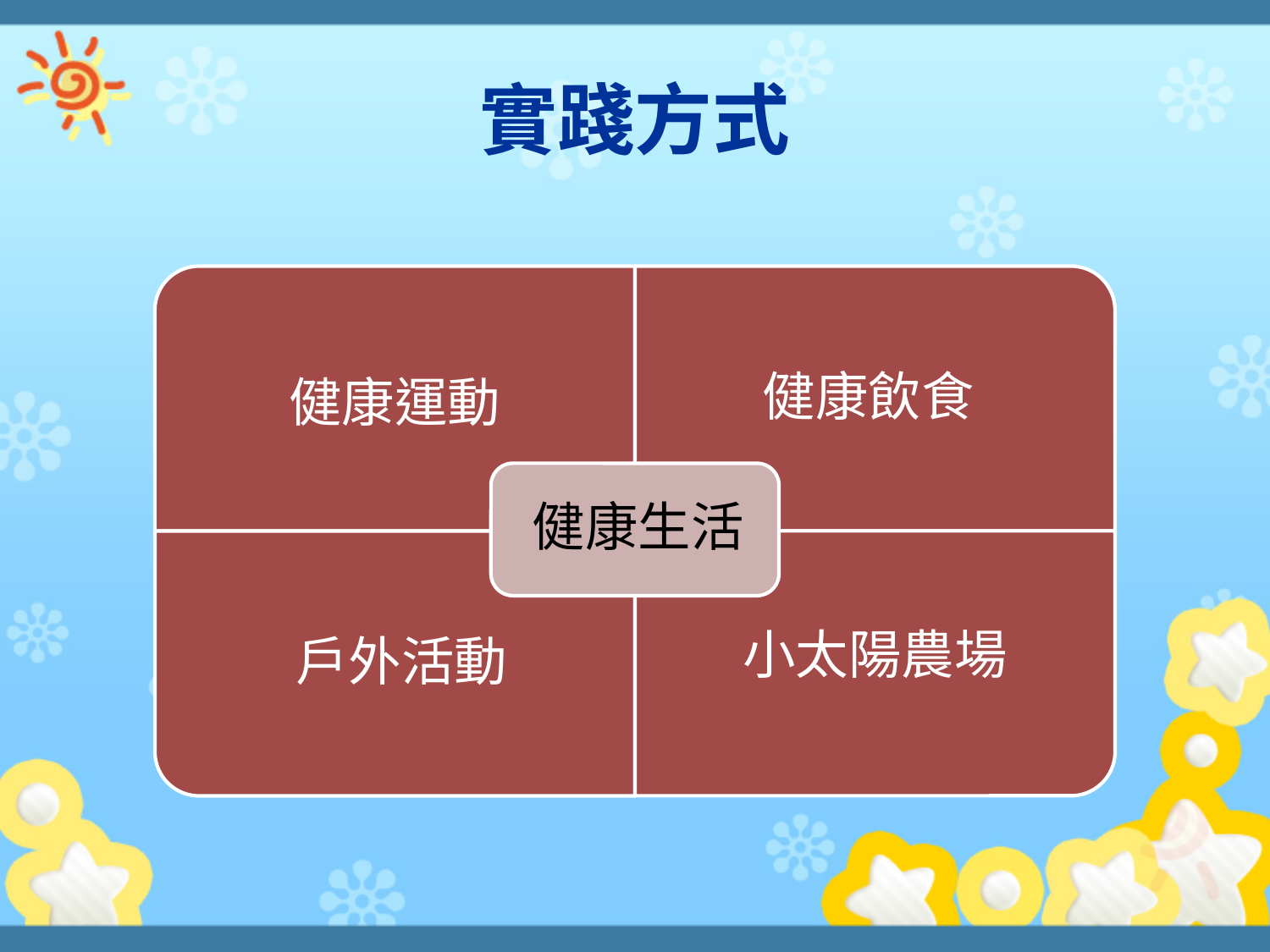

# 實踐方式
健康運動
健康飲食
戶外活動
小太陽農場
健康生活